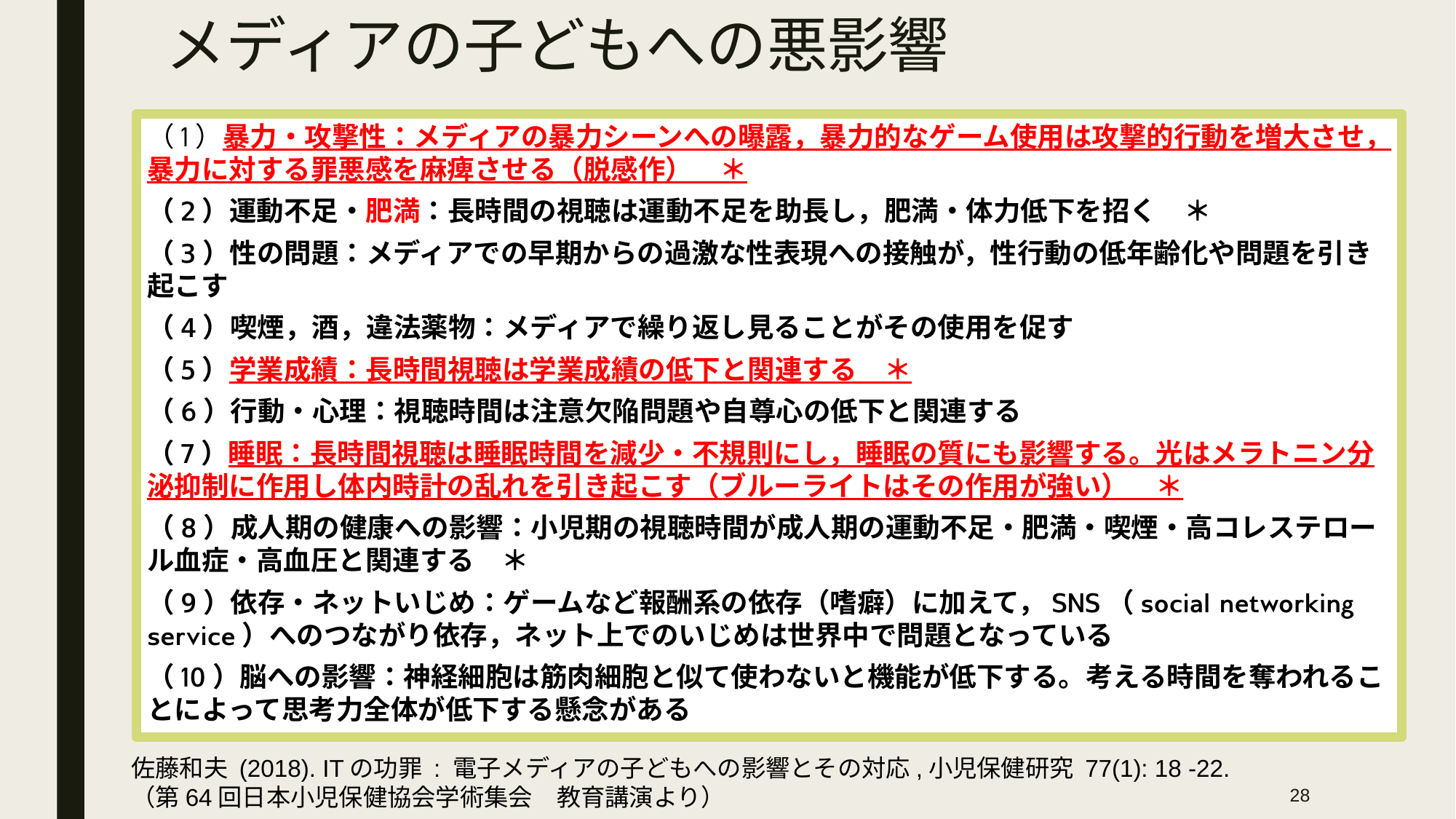

# メディアの子どもへの悪影響
（1）暴力・攻撃性：メディアの暴力シーンへの曝露，暴力的なゲーム使用は攻撃的行動を増大させ，暴力に対する罪悪感を麻痺させる（脱感作）　＊
（2）運動不足・肥満：長時間の視聴は運動不足を助長し，肥満・体力低下を招く　＊
（3）性の問題：メディアでの早期からの過激な性表現への接触が，性行動の低年齢化や問題を引き起こす
（4）喫煙，酒，違法薬物：メディアで繰り返し見ることがその使用を促す
（5）学業成績：長時間視聴は学業成績の低下と関連する　＊
（6）行動・心理：視聴時間は注意欠陥問題や自尊心の低下と関連する
（7）睡眠：長時間視聴は睡眠時間を減少・不規則にし，睡眠の質にも影響する。光はメラトニン分泌抑制に作用し体内時計の乱れを引き起こす（ブルーライトはその作用が強い）　＊
（8）成人期の健康への影響：小児期の視聴時間が成人期の運動不足・肥満・喫煙・高コレステロール血症・高血圧と関連する　＊
（9）依存・ネットいじめ：ゲームなど報酬系の依存（嗜癖）に加えて，SNS（social networking service）へのつながり依存，ネット上でのいじめは世界中で問題となっている
（10）脳への影響：神経細胞は筋肉細胞と似て使わないと機能が低下する。考える時間を奪われることによって思考力全体が低下する懸念がある
佐藤和夫 (2018). ITの功罪 : 電子メディアの子どもへの影響とその対応,小児保健研究 77(1): 18 -22.
（第64回日本小児保健協会学術集会　教育講演より）
28